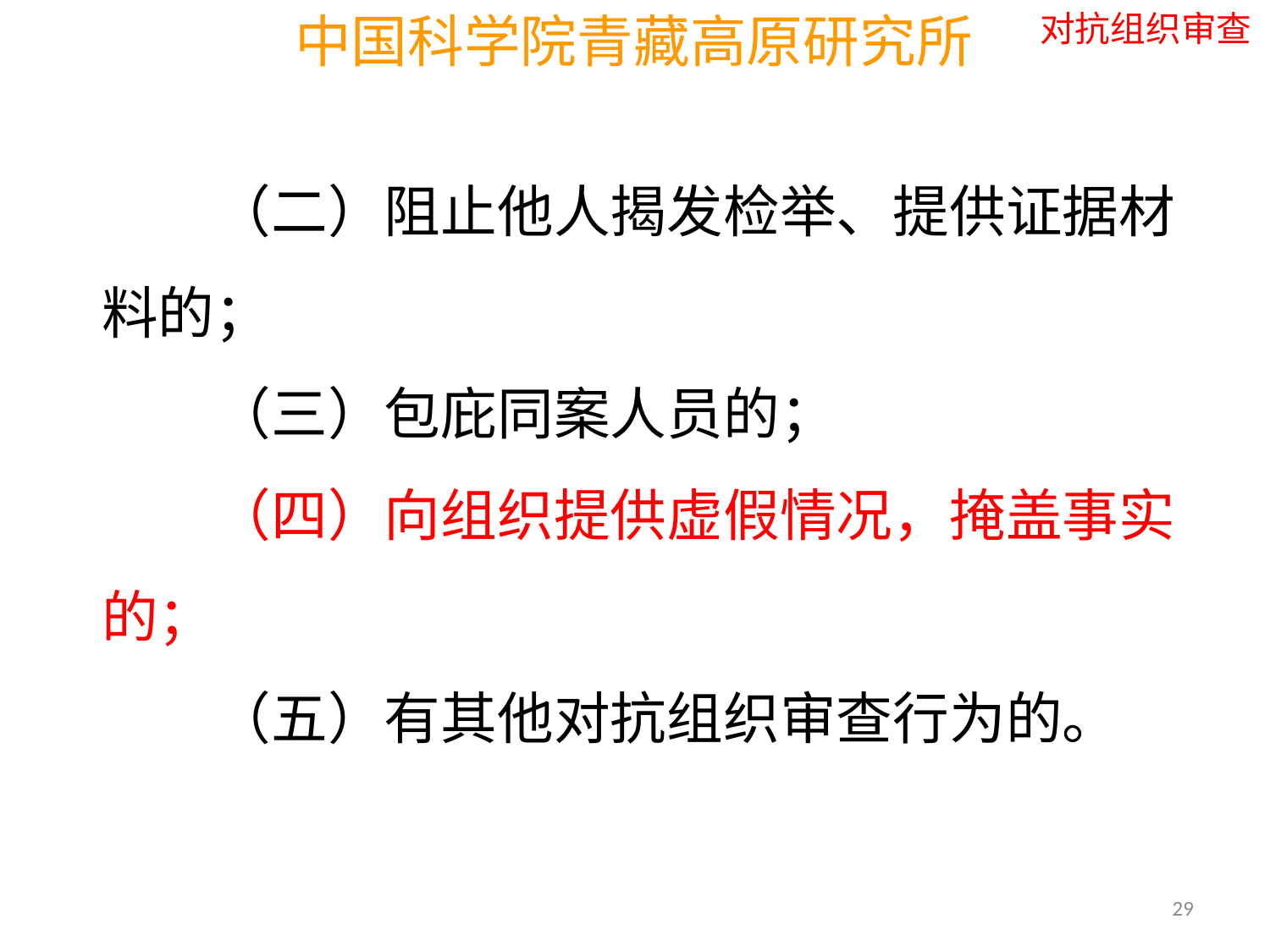

对抗组织审查
　　（二）阻止他人揭发检举、提供证据材料的；
　　（三）包庇同案人员的；
　　（四）向组织提供虚假情况，掩盖事实的；
　　（五）有其他对抗组织审查行为的。
29